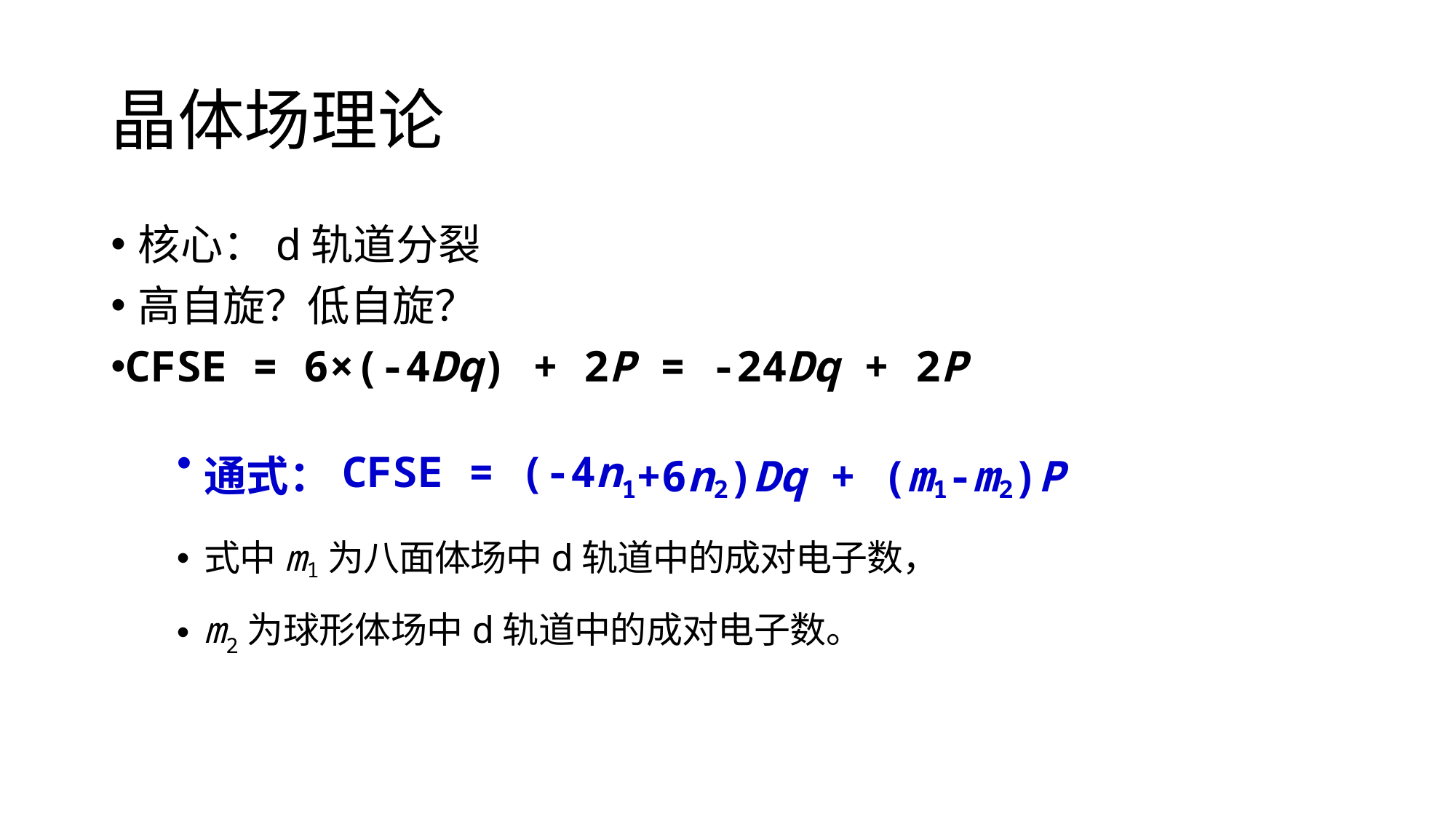

# 晶体场理论
核心：d轨道分裂
高自旋？低自旋？
CFSE = 6×(-4Dq) + 2P = -24Dq + 2P

通式：CFSE = (-4n1+6n2)Dq + (m1-m2)P
式中m1为八面体场中d轨道中的成对电子数，
m2为球形体场中d轨道中的成对电子数。